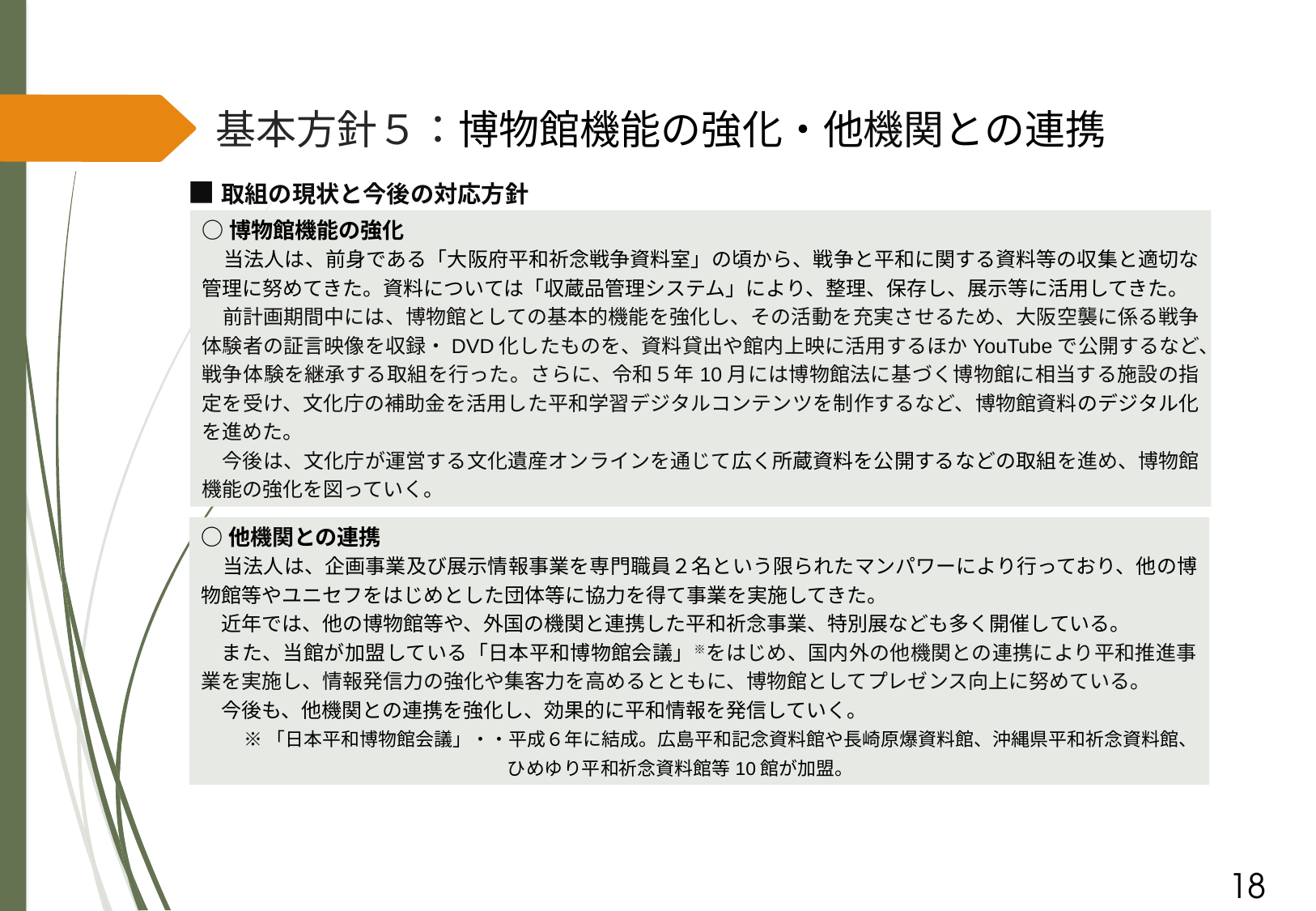

# 基本方針５：博物館機能の強化・他機関との連携
■取組の現状と今後の対応方針
○博物館機能の強化
　当法人は、前身である「大阪府平和祈念戦争資料室」の頃から、戦争と平和に関する資料等の収集と適切な管理に努めてきた。資料については「収蔵品管理システム」により、整理、保存し、展示等に活用してきた。
　前計画期間中には、博物館としての基本的機能を強化し、その活動を充実させるため、大阪空襲に係る戦争体験者の証言映像を収録・DVD化したものを、資料貸出や館内上映に活用するほかYouTubeで公開するなど、戦争体験を継承する取組を行った。さらに、令和５年10月には博物館法に基づく博物館に相当する施設の指定を受け、文化庁の補助金を活用した平和学習デジタルコンテンツを制作するなど、博物館資料のデジタル化を進めた。
　今後は、文化庁が運営する文化遺産オンラインを通じて広く所蔵資料を公開するなどの取組を進め、博物館機能の強化を図っていく。

○他機関との連携
　当法人は、企画事業及び展示情報事業を専門職員２名という限られたマンパワーにより行っており、他の博物館等やユニセフをはじめとした団体等に協力を得て事業を実施してきた。
　近年では、他の博物館等や、外国の機関と連携した平和祈念事業、特別展なども多く開催している。
　また、当館が加盟している「日本平和博物館会議」※をはじめ、国内外の他機関との連携により平和推進事業を実施し、情報発信力の強化や集客力を高めるとともに、博物館としてプレゼンス向上に努めている。
　今後も、他機関との連携を強化し、効果的に平和情報を発信していく。
※「日本平和博物館会議」・・平成６年に結成。広島平和記念資料館や長崎原爆資料館、沖縄県平和祈念資料館、
　　　　　　　　　　　　　　　  　ひめゆり平和祈念資料館等10館が加盟。
18